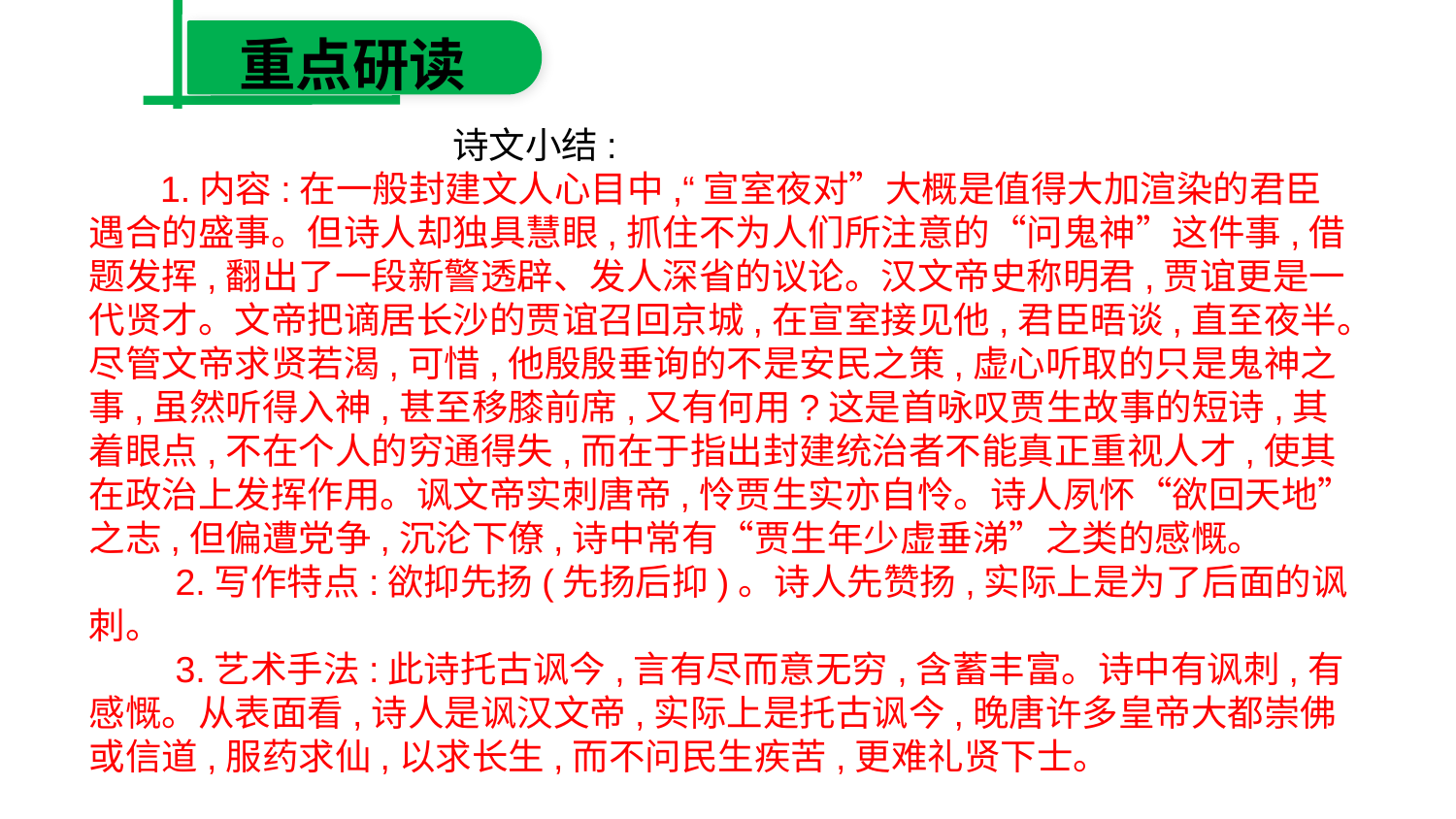

重点研读
                                           诗文小结:
       1.内容:在一般封建文人心目中,“宣室夜对”大概是值得大加渲染的君臣遇合的盛事。但诗人却独具慧眼,抓住不为人们所注意的“问鬼神”这件事,借题发挥,翻出了一段新警透辟、发人深省的议论。汉文帝史称明君,贾谊更是一代贤才。文帝把谪居长沙的贾谊召回京城,在宣室接见他,君臣晤谈,直至夜半。尽管文帝求贤若渴,可惜,他殷殷垂询的不是安民之策,虚心听取的只是鬼神之事,虽然听得入神,甚至移膝前席,又有何用?这是首咏叹贾生故事的短诗,其着眼点,不在个人的穷通得失,而在于指出封建统治者不能真正重视人才,使其在政治上发挥作用。讽文帝实刺唐帝,怜贾生实亦自怜。诗人夙怀“欲回天地”之志,但偏遭党争,沉沦下僚,诗中常有“贾生年少虚垂涕”之类的感慨。
　     2.写作特点:欲抑先扬(先扬后抑)。诗人先赞扬,实际上是为了后面的讽刺。
　     3.艺术手法:此诗托古讽今,言有尽而意无穷,含蓄丰富。诗中有讽刺,有感慨。从表面看,诗人是讽汉文帝,实际上是托古讽今,晚唐许多皇帝大都崇佛或信道,服药求仙,以求长生,而不问民生疾苦,更难礼贤下士。